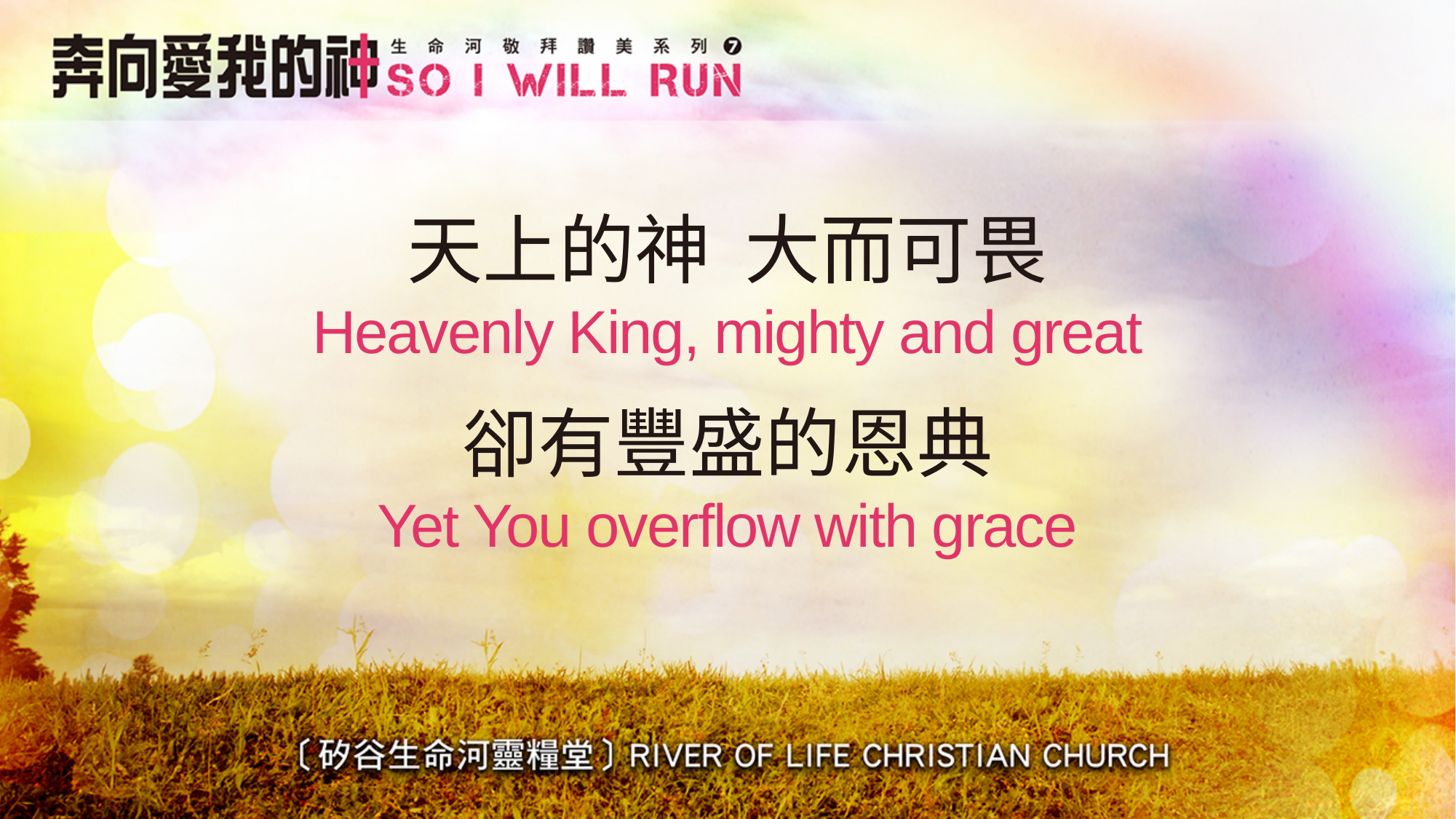

# 天上的神  大而可畏 Heavenly King, mighty and great
卻有豐盛的恩典
Yet You overflow with grace